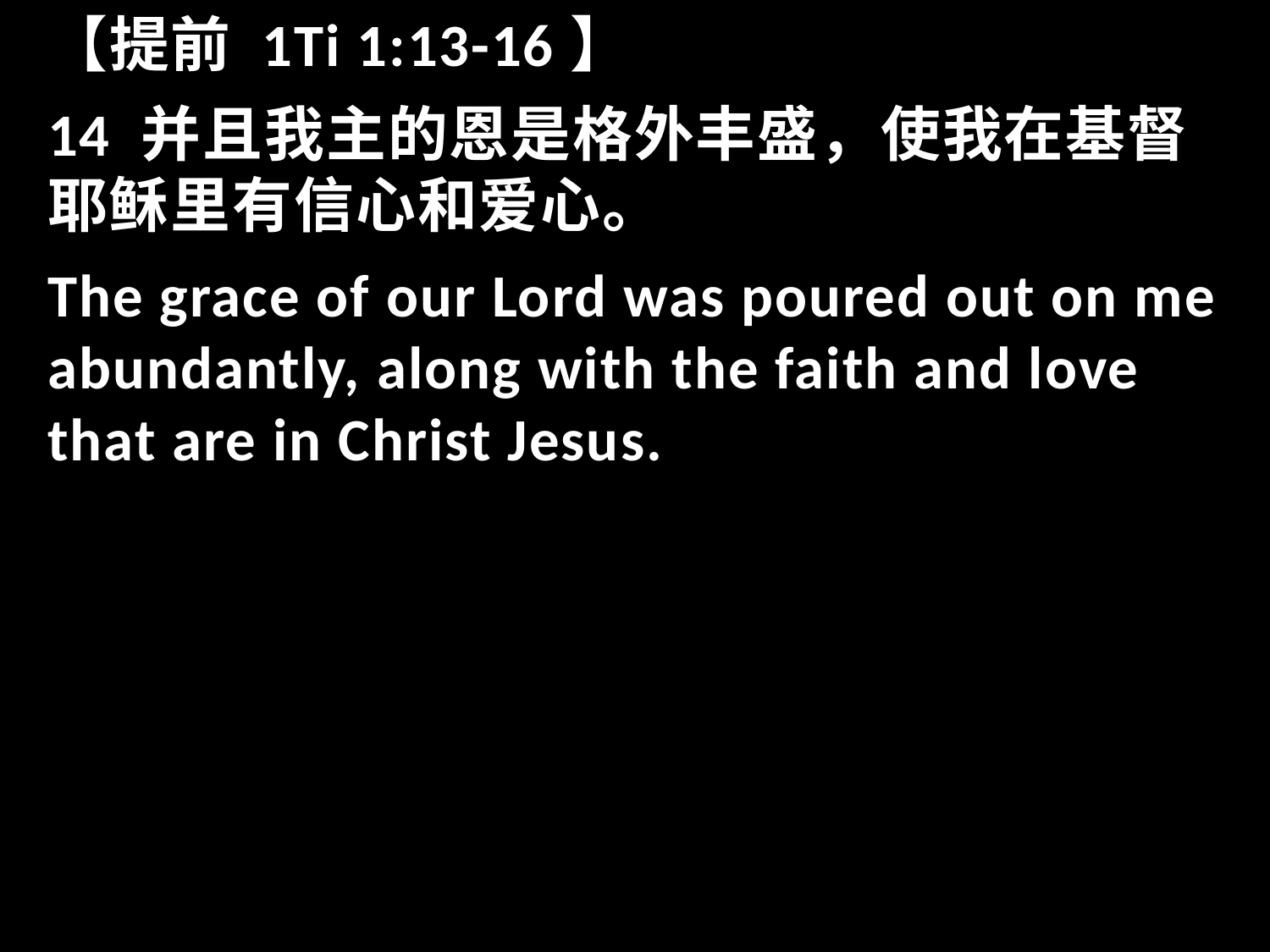

【提前 1Ti 1:13-16】
14 并且我主的恩是格外丰盛，使我在基督耶稣里有信心和爱心。
The grace of our Lord was poured out on me abundantly, along with the faith and love that are in Christ Jesus.